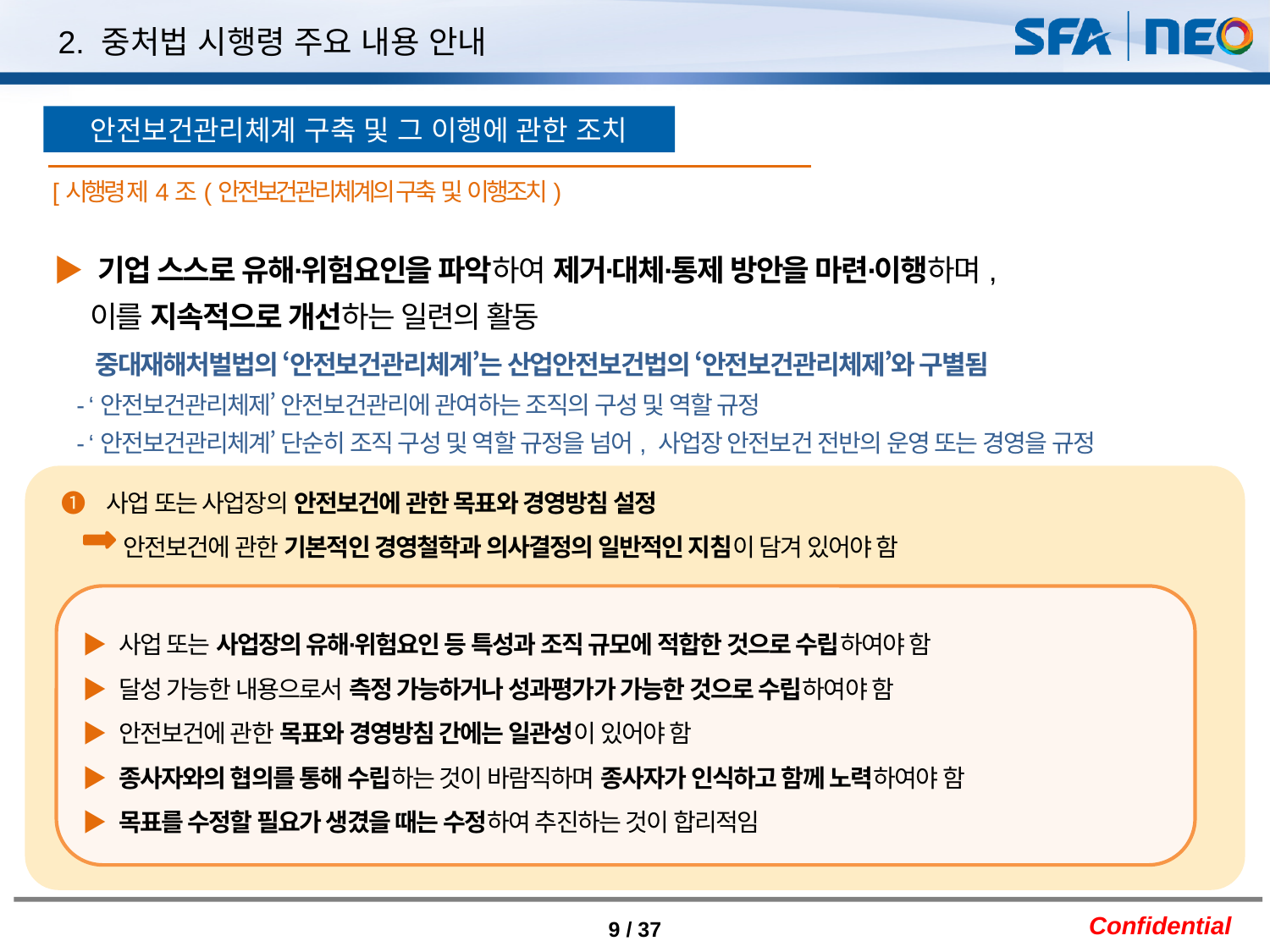

2. 중처법 시행령 주요 내용 안내
안전보건관리체계 구축 및 그 이행에 관한 조치
[시행령 제4조(안전보건관리체계의 구축  및  이행조치)
▶ 기업 스스로 유해∙위험요인을 파악하여 제거∙대체∙통제 방안을 마련∙이행하며,
    이를 지속적으로 개선하는 일련의 활동
     중대재해처벌법의 ‘안전보건관리체계’는 산업안전보건법의 ‘안전보건관리체제’와 구별됨
    - ‘안전보건관리체제’ 안전보건관리에 관여하는 조직의 구성 및 역할 규정
    - ‘안전보건관리체계’ 단순히 조직 구성 및 역할 규정을 넘어, 사업장 안전보건 전반의 운영 또는 경영을 규정

➊  사업 또는 사업장의 안전보건에 관한 목표와 경영방침 설정
          안전보건에 관한 기본적인 경영철학과 의사결정의 일반적인 지침이 담겨 있어야 함

▶ 사업 또는 사업장의 유해∙위험요인 등 특성과 조직 규모에 적합한 것으로 수립하여야 함
▶ 달성 가능한 내용으로서 측정 가능하거나 성과평가가 가능한 것으로 수립하여야 함
▶ 안전보건에 관한 목표와 경영방침 간에는 일관성이 있어야 함
▶ 종사자와의 협의를 통해 수립하는 것이 바람직하며 종사자가 인식하고 함께 노력하여야 함
▶ 목표를 수정할 필요가 생겼을 때는 수정하여 추진하는 것이 합리적임